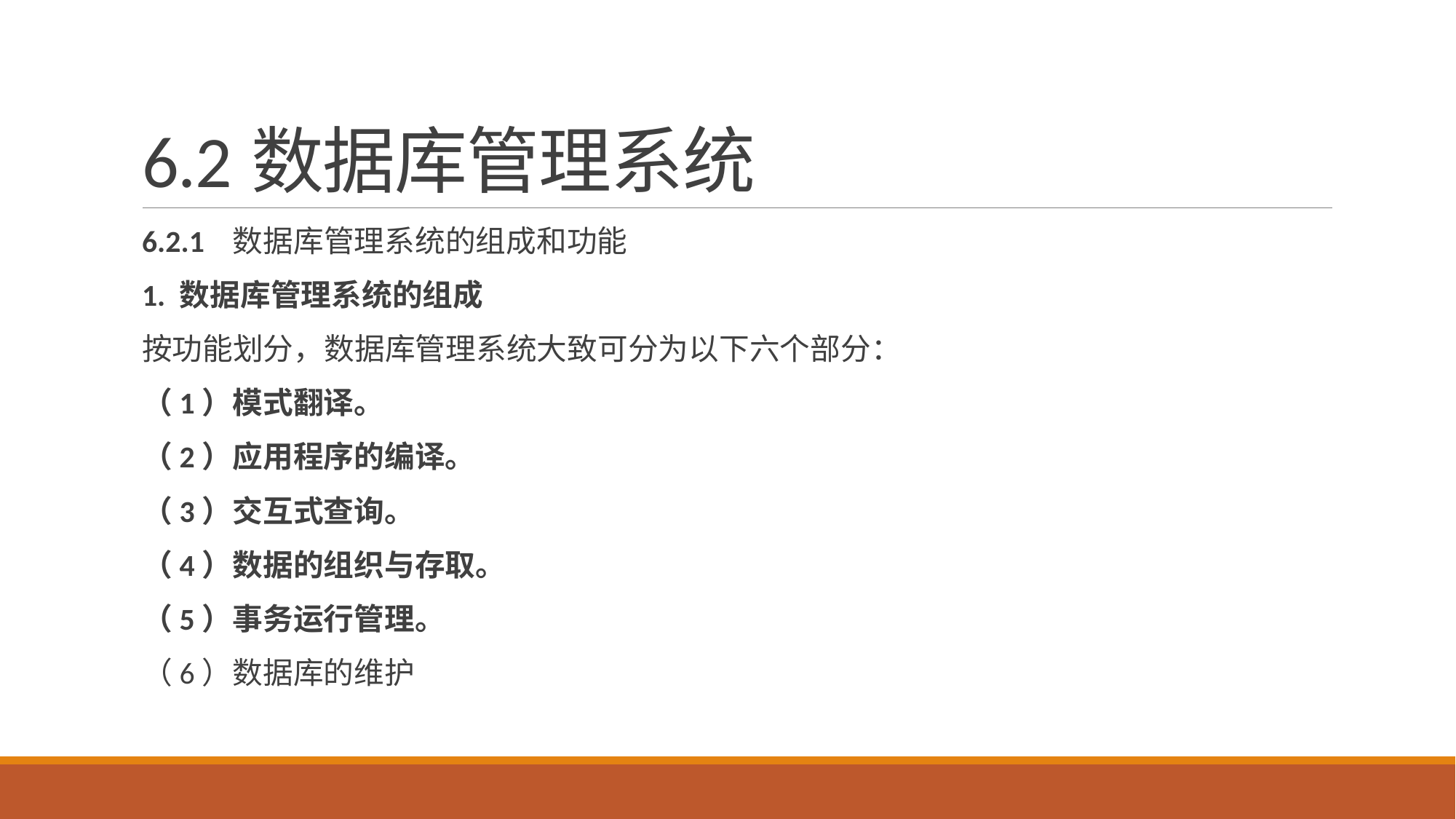

# 6.2	数据库管理系统
6.2.1   数据库管理系统的组成和功能
1. 数据库管理系统的组成
按功能划分，数据库管理系统大致可分为以下六个部分：
（1）模式翻译。
（2）应用程序的编译。
（3）交互式查询。
（4）数据的组织与存取。
（5）事务运行管理。
（6）数据库的维护